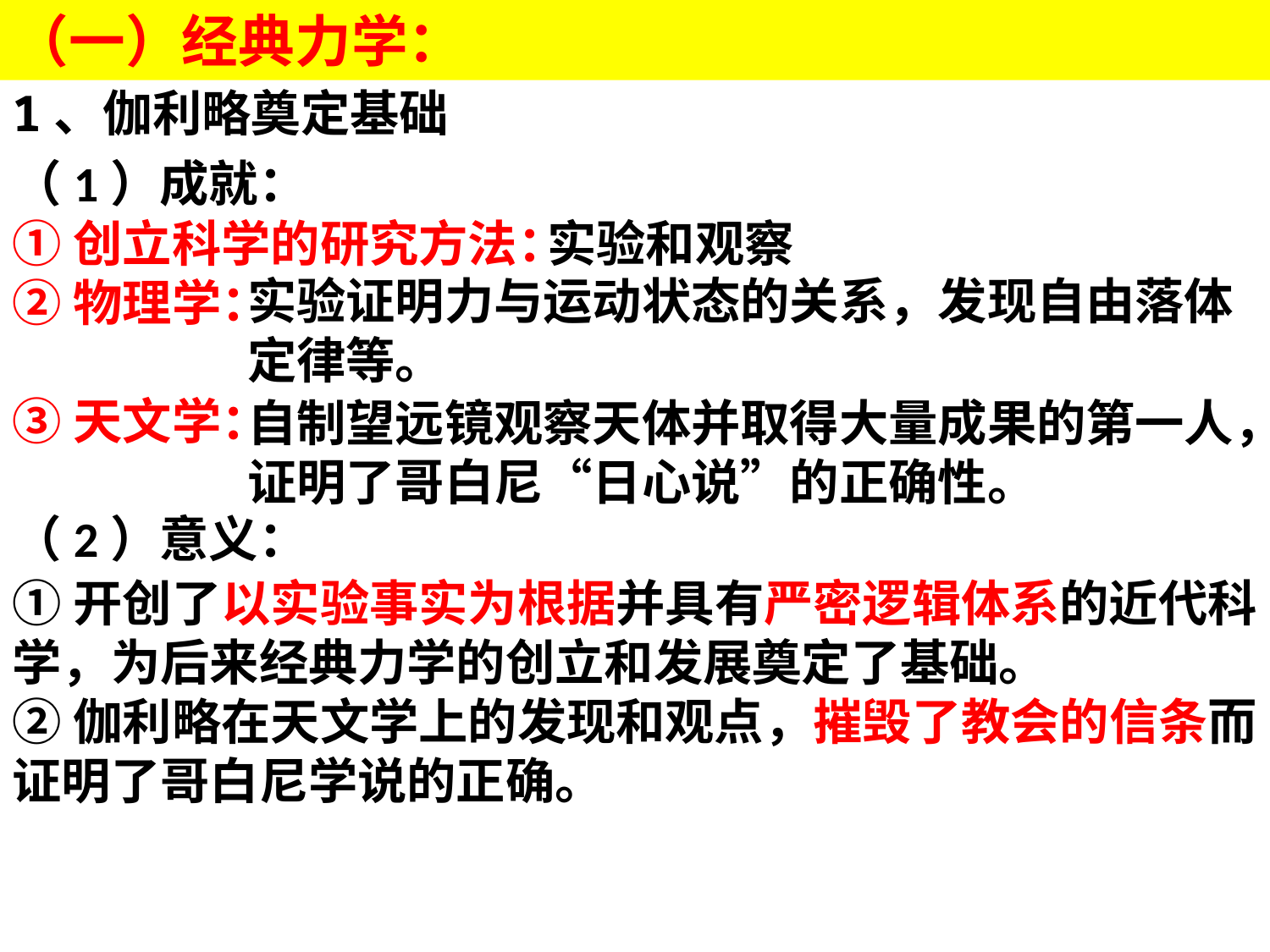

（一）经典力学：
1、伽利略奠定基础
（1）成就：

（2）意义：
①创立科学的研究方法：
②物理学：

③天文学：

实验和观察
实验证明力与运动状态的关系，发现自由落体定律等。
自制望远镜观察天体并取得大量成果的第一人，证明了哥白尼“日心说”的正确性。
①开创了以实验事实为根据并具有严密逻辑体系的近代科学，为后来经典力学的创立和发展奠定了基础。
②伽利略在天文学上的发现和观点，摧毁了教会的信条而证明了哥白尼学说的正确。